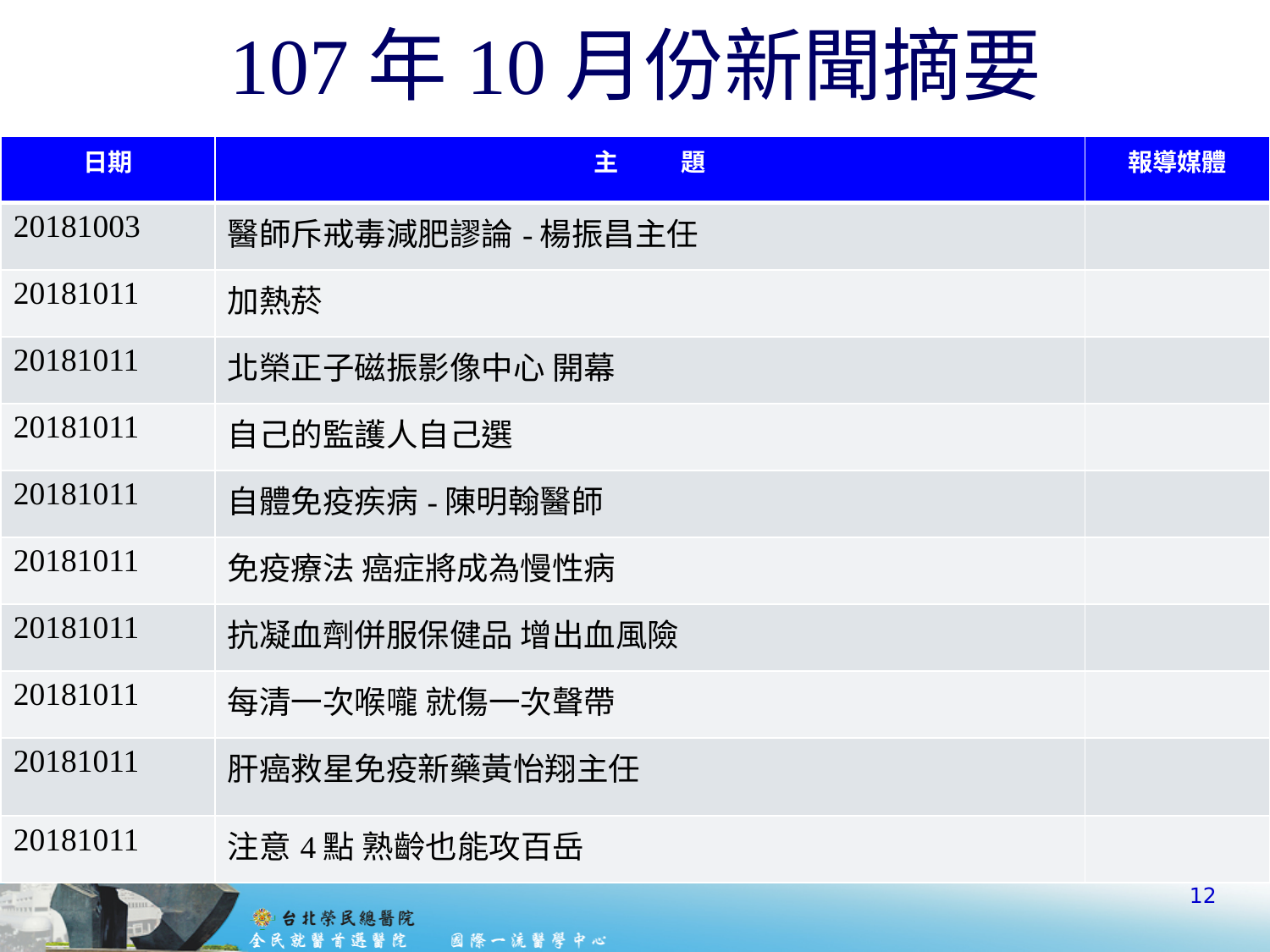

# 107年10月份新聞摘要
| 日期 | 主 題 | 報導媒體 |
| --- | --- | --- |
| 20181003 | 醫師斥戒毒減肥謬論-楊振昌主任 |  |
| 20181011 | 加熱菸 |  |
| 20181011 | 北榮正子磁振影像中心 開幕 |  |
| 20181011 | 自己的監護人自己選 |  |
| 20181011 | 自體免疫疾病-陳明翰醫師 |  |
| 20181011 | 免疫療法 癌症將成為慢性病 |  |
| 20181011 | 抗凝血劑併服保健品 增出血風險 |  |
| 20181011 | 每清一次喉嚨 就傷一次聲帶 |  |
| 20181011 | 肝癌救星免疫新藥黃怡翔主任 |  |
| 20181011 | 注意4點 熟齡也能攻百岳 |  |
12